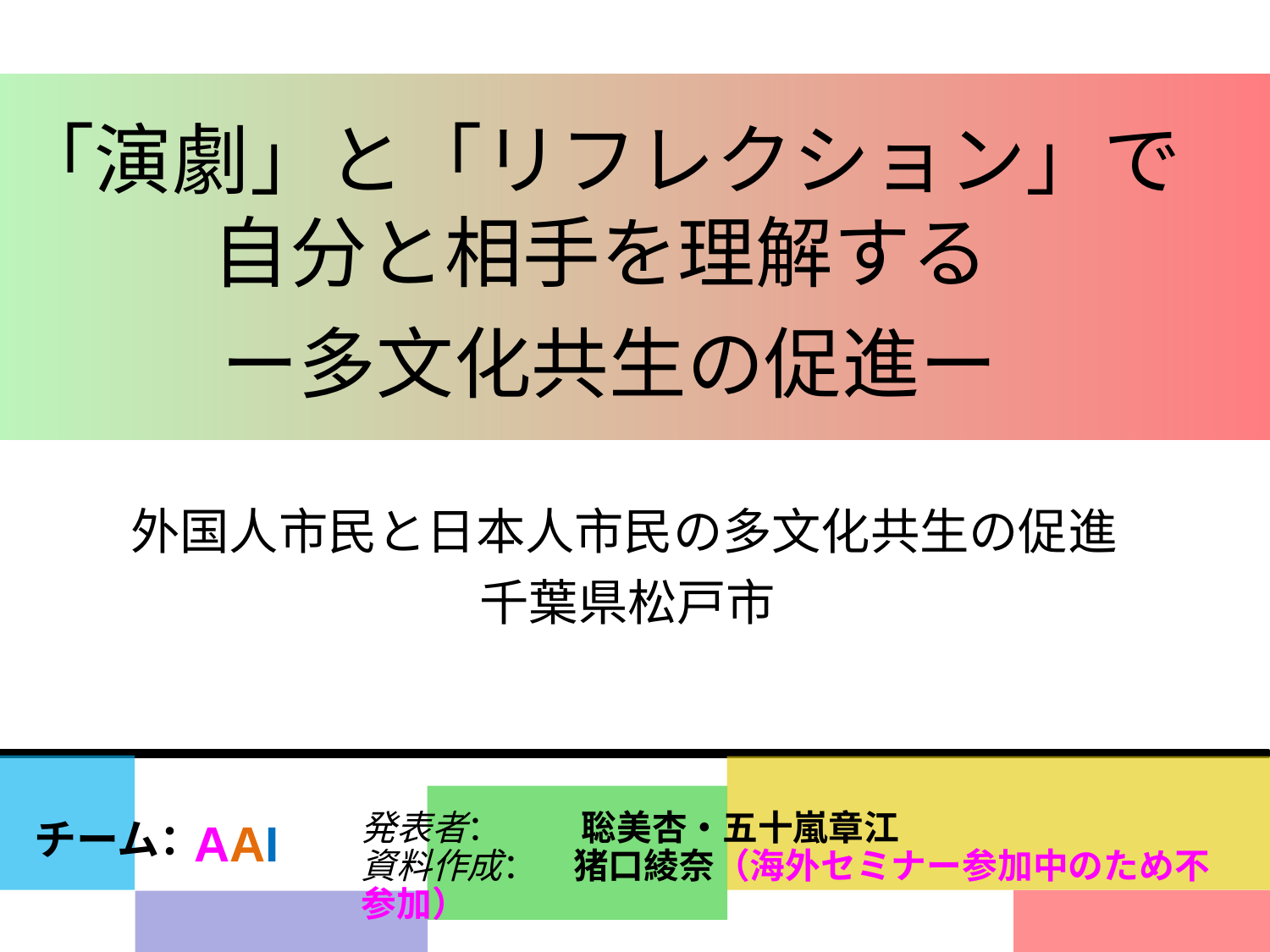

「演劇」と「リフレクション」で
自分と相手を理解する
ー多文化共生の促進ー
外国人市民と日本人市民の多文化共生の促進
千葉県松戸市

発表者：　　 聡美杏・五十嵐章江
資料作成：　猪口綾奈（海外セミナー参加中のため不参加）
AAI
チーム：